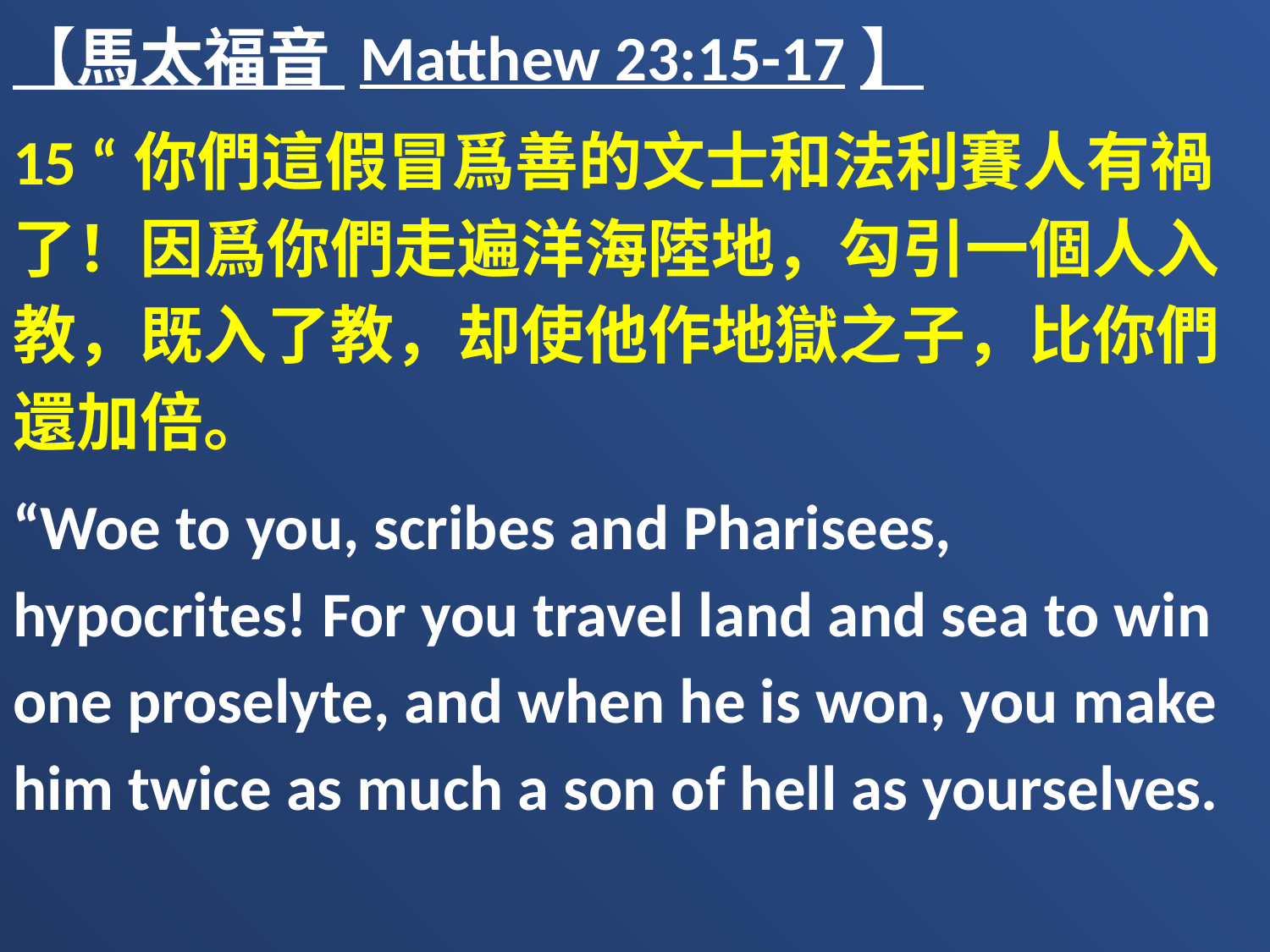

【馬太福音 Matthew 23:15-17】
15 “你們這假冒爲善的文士和法利賽人有禍了！因爲你們走遍洋海陸地，勾引一個人入教，既入了教，却使他作地獄之子，比你們還加倍。
“Woe to you, scribes and Pharisees, hypocrites! For you travel land and sea to win one proselyte, and when he is won, you make him twice as much a son of hell as yourselves.